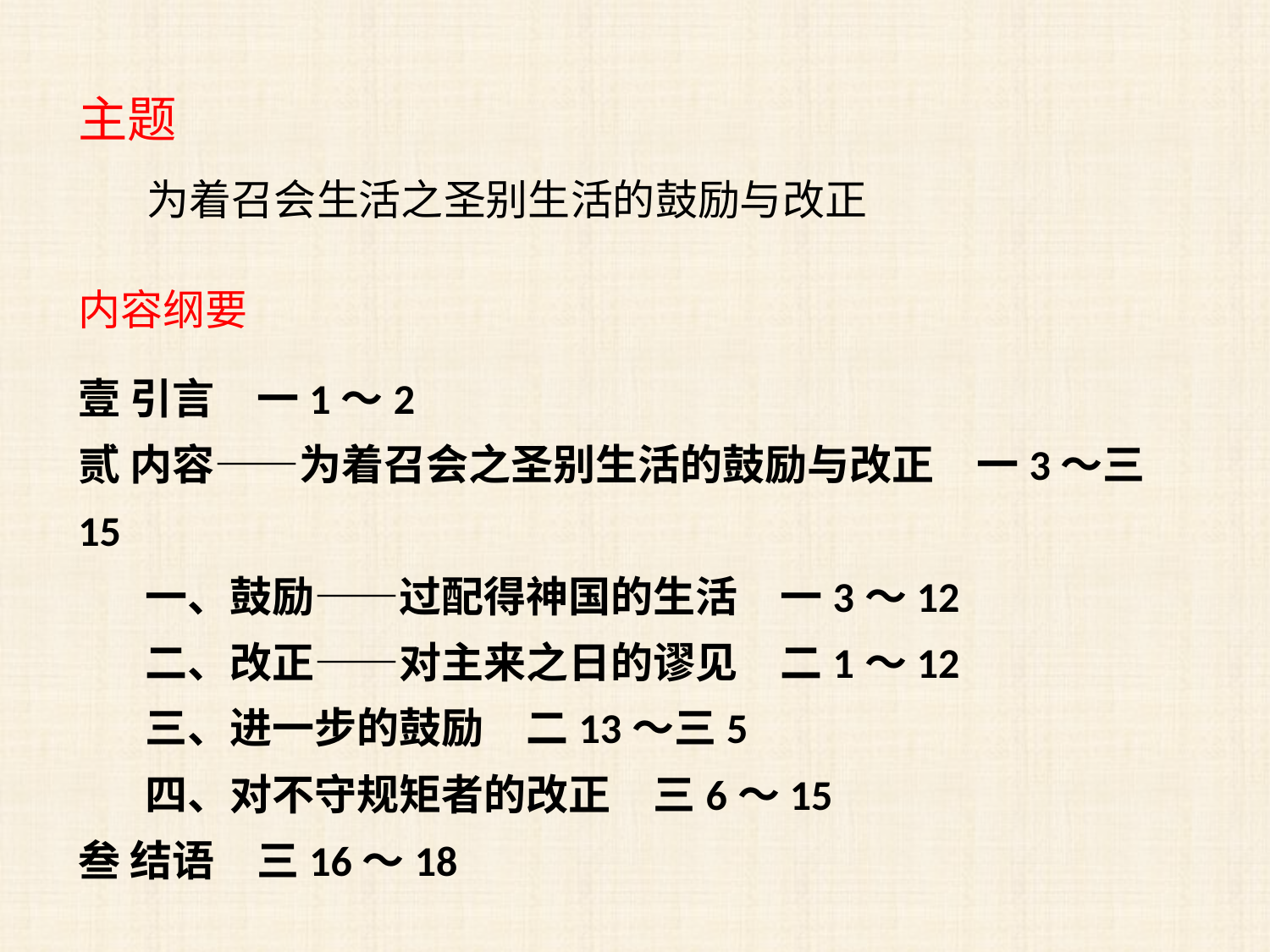

主题
为着召会生活之圣别生活的鼓励与改正
内容纲要
壹 引言　一1～2
贰 内容——为着召会之圣别生活的鼓励与改正　一3～三15
      一、鼓励——过配得神国的生活　一3～12
      二、改正——对主来之日的谬见　二1～12
      三、进一步的鼓励　二13～三5
      四、对不守规矩者的改正　三6～15
叁 结语　三16～18